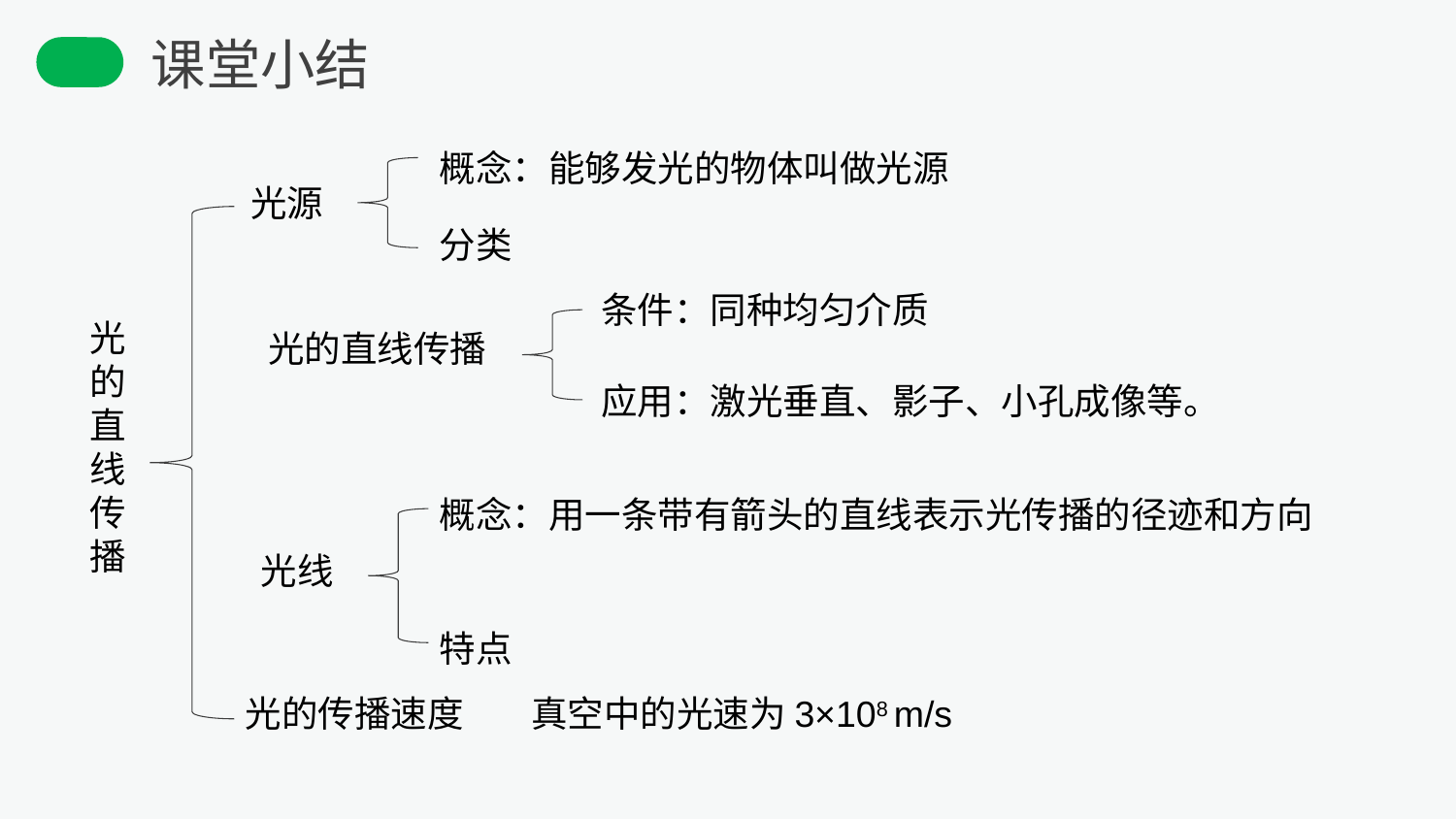

课堂小结
概念：能够发光的物体叫做光源

光源

分类
条件：同种均匀介质

光的直线传播
光的直线传播
应用：激光垂直、影子、小孔成像等。
概念：用一条带有箭头的直线表示光传播的径迹和方向

光线
特点
光的传播速度
真空中的光速为3×108 m/s